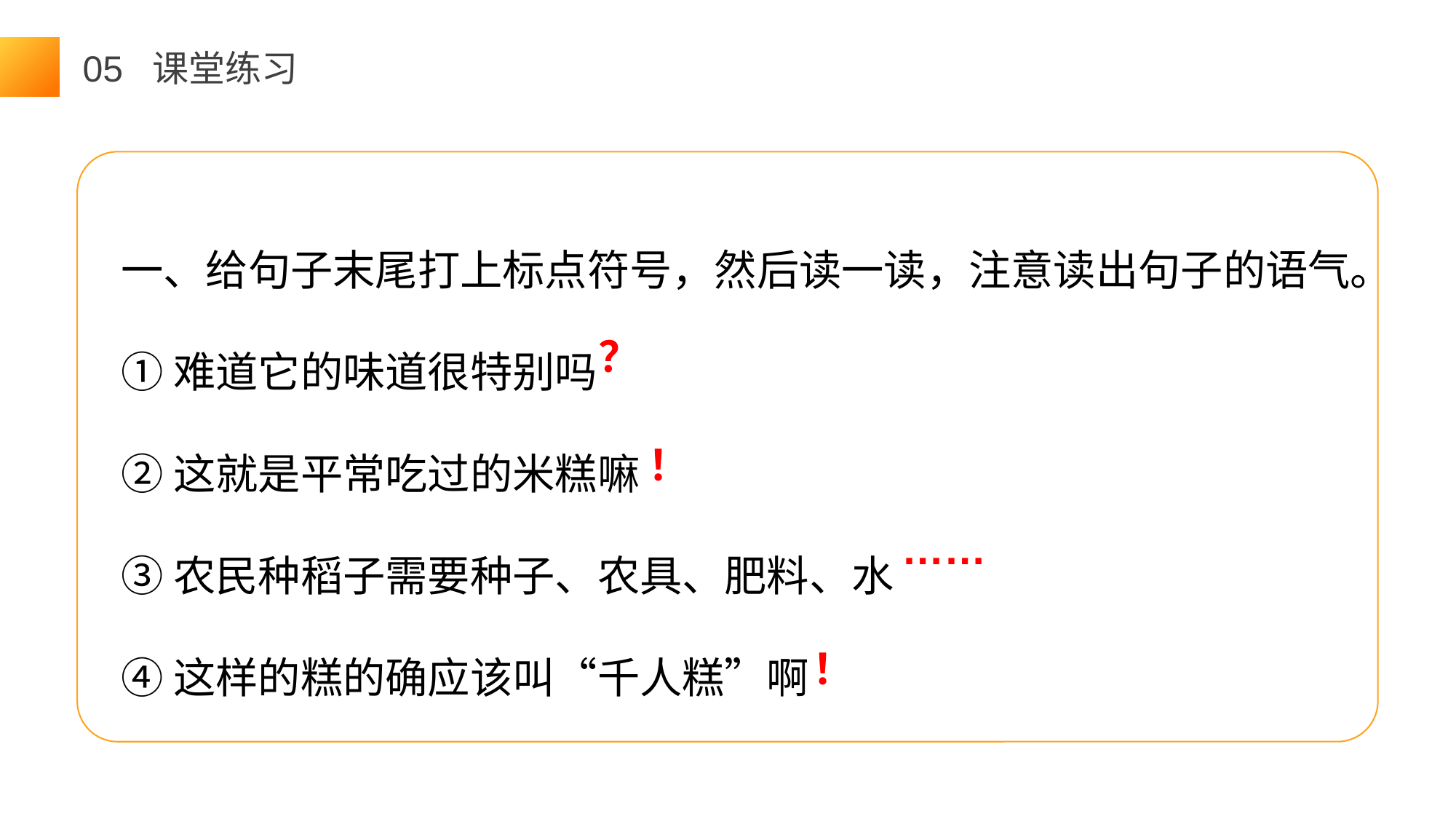

05  课堂练习
一、给句子末尾打上标点符号，然后读一读，注意读出句子的语气。
①难道它的味道很特别吗
②这就是平常吃过的米糕嘛
③农民种稻子需要种子、农具、肥料、水
④这样的糕的确应该叫“千人糕”啊
？
！
……
！